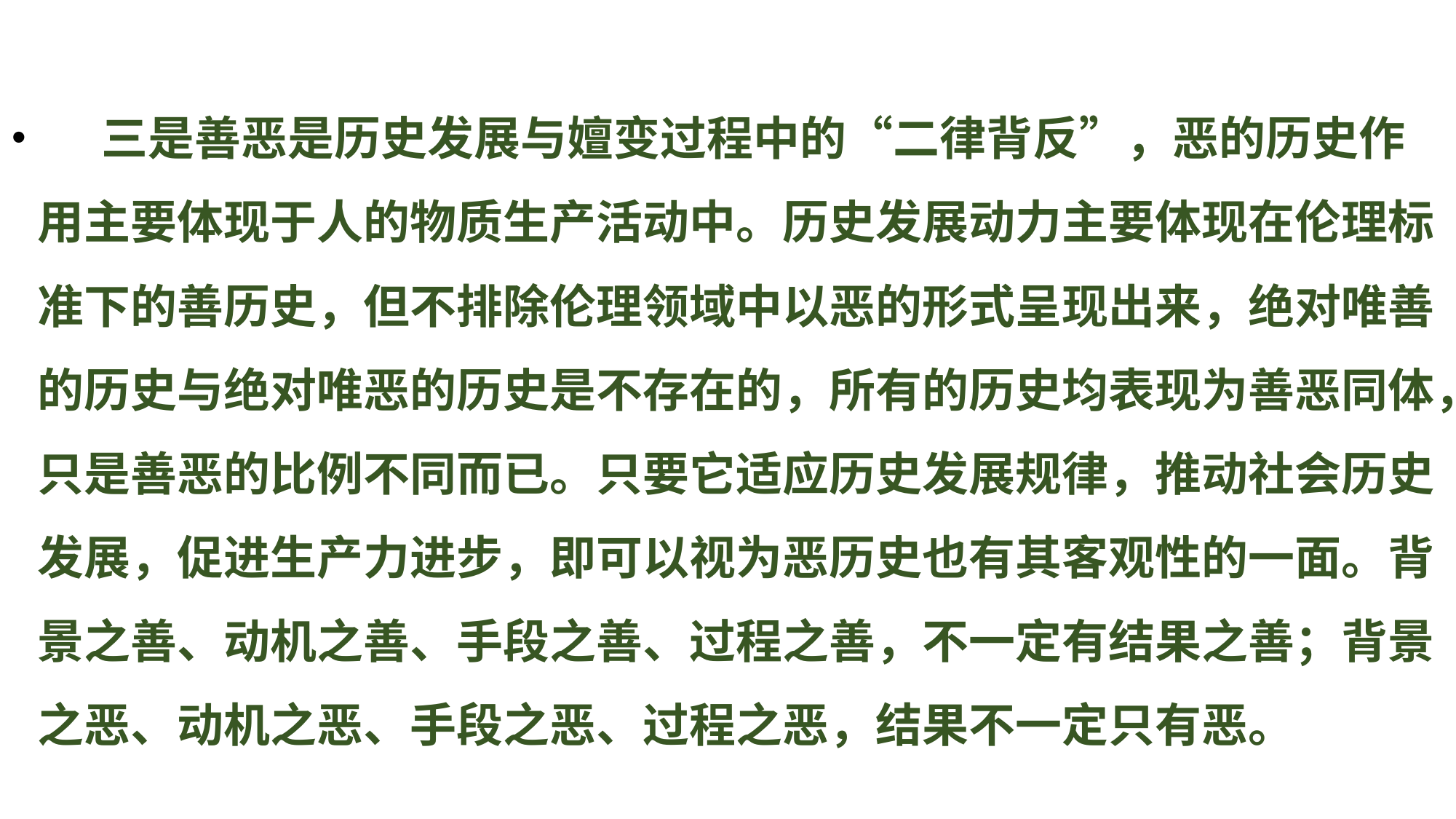

三是善恶是历史发展与嬗变过程中的“二律背反”，恶的历史作用主要体现于人的物质生产活动中。历史发展动力主要体现在伦理标准下的善历史，但不排除伦理领域中以恶的形式呈现出来，绝对唯善的历史与绝对唯恶的历史是不存在的，所有的历史均表现为善恶同体，只是善恶的比例不同而已。只要它适应历史发展规律，推动社会历史发展，促进生产力进步，即可以视为恶历史也有其客观性的一面。背景之善、动机之善、手段之善、过程之善，不一定有结果之善；背景之恶、动机之恶、手段之恶、过程之恶，结果不一定只有恶。
#